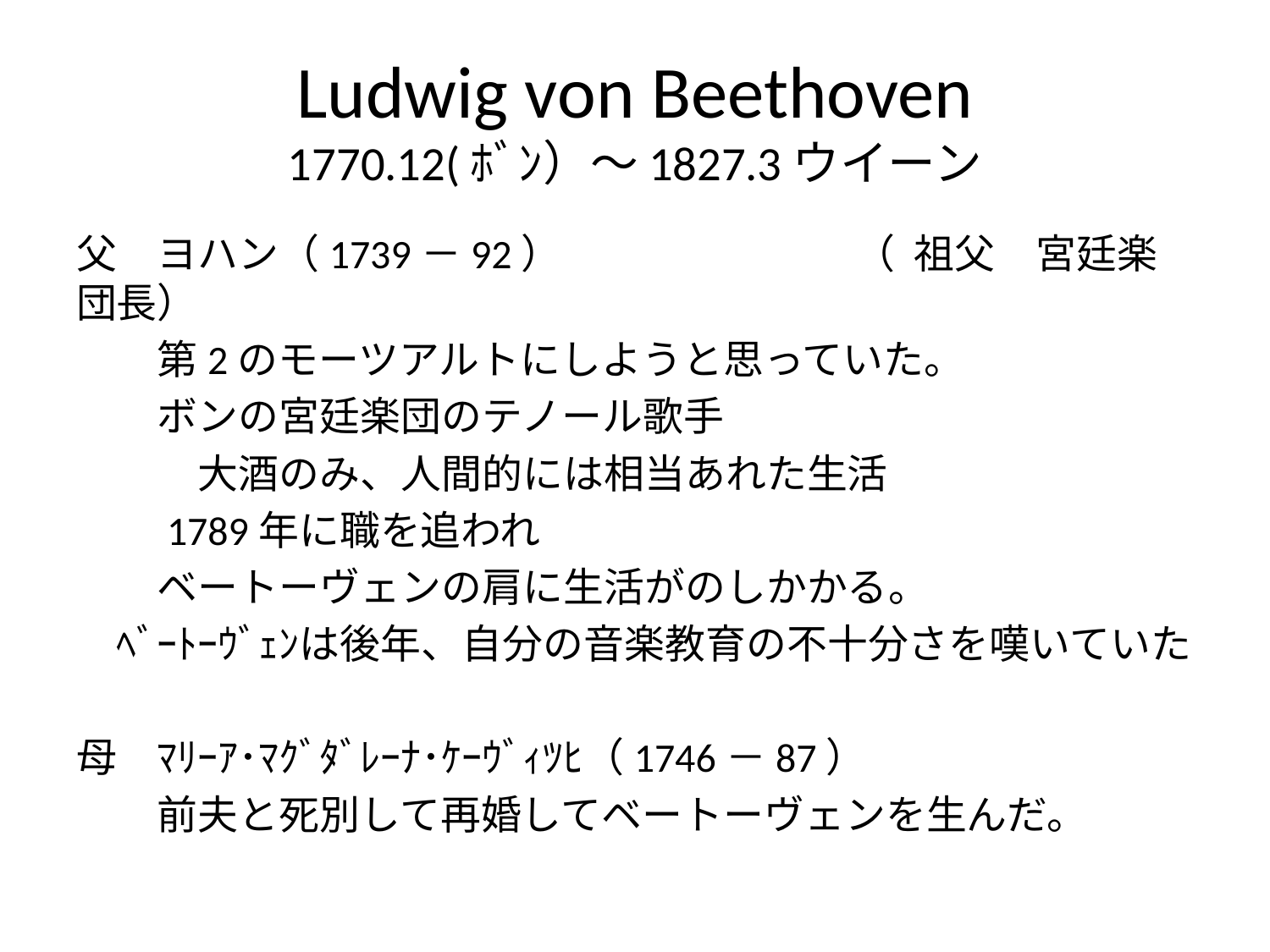

# Ludwig von Beethoven 1770.12(ﾎﾞﾝ）～1827.3ウイーン
父　ヨハン（1739－92） 　　　　　　　（  祖父　宮廷楽団長）
　　第2のモーツアルトにしようと思っていた。
　　ボンの宮廷楽団のテノール歌手
　　　大酒のみ、人間的には相当あれた生活
　　1789年に職を追われ
　　ベートーヴェンの肩に生活がのしかかる。
　ﾍﾞｰﾄｰｳﾞｪﾝは後年、自分の音楽教育の不十分さを嘆いていた

母　ﾏﾘｰｱ･ﾏｸﾞﾀﾞﾚｰﾅ･ｹｰｳﾞｨﾂﾋ（1746－87）
　　前夫と死別して再婚してベートーヴェンを生んだ。